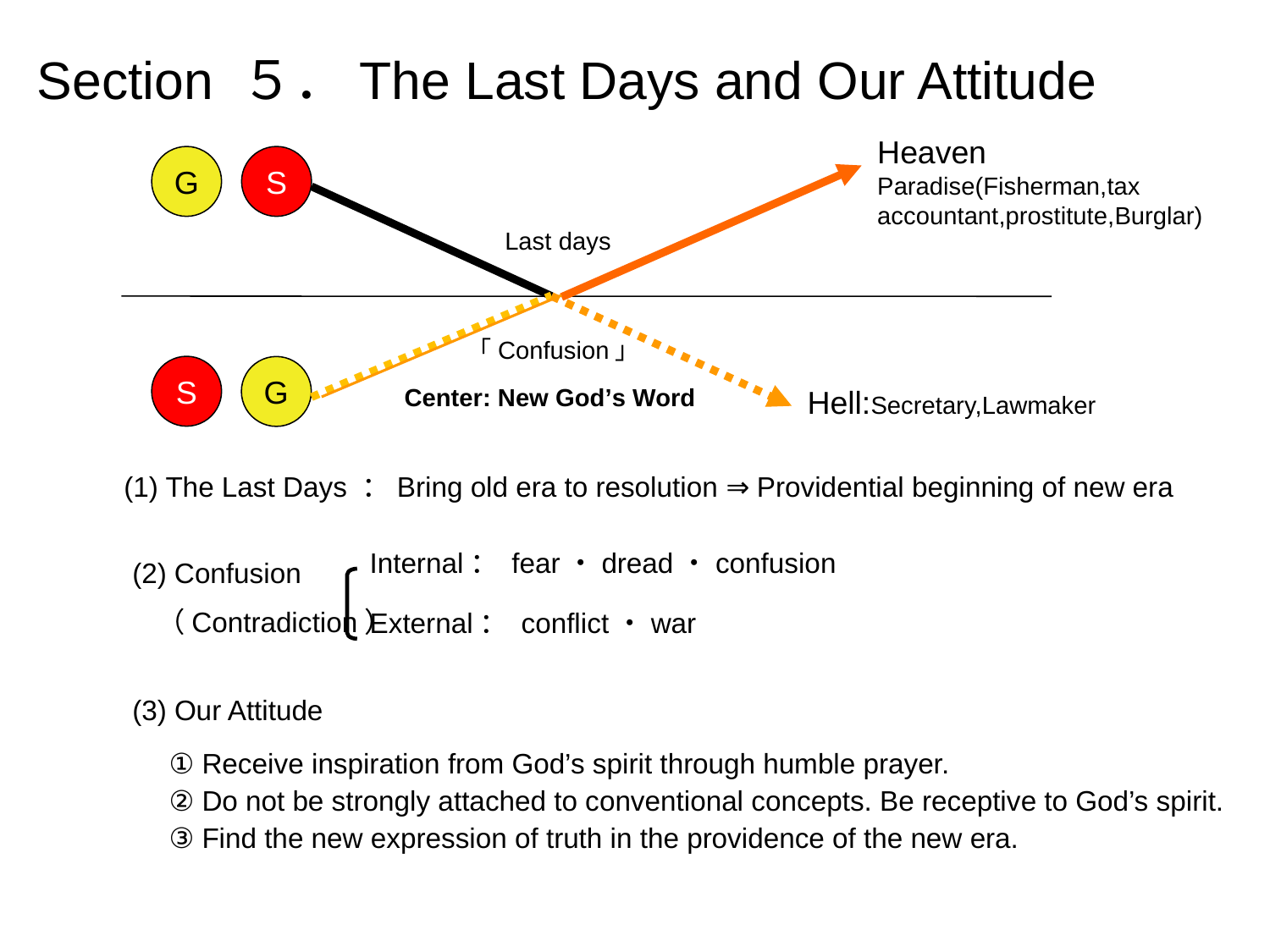

Section ５．The Last Days and Our Attitude
Heaven
Paradise(Fisherman,tax accountant,prostitute,Burglar)
G
S

Last days

「Confusion」
S
G
Center: New God’s Word
Hell:Secretary,Lawmaker
      (1) The Last Days ：Bring old era to resolution ⇒ Providential beginning of new era
Internal： fear・dread・confusion
External： conflict・war
(2) Confusion

（Contradiction）
(3) Our Attitude
① Receive inspiration from God’s spirit through humble prayer.
② Do not be strongly attached to conventional concepts. Be receptive to God’s spirit.
③ Find the new expression of truth in the providence of the new era.